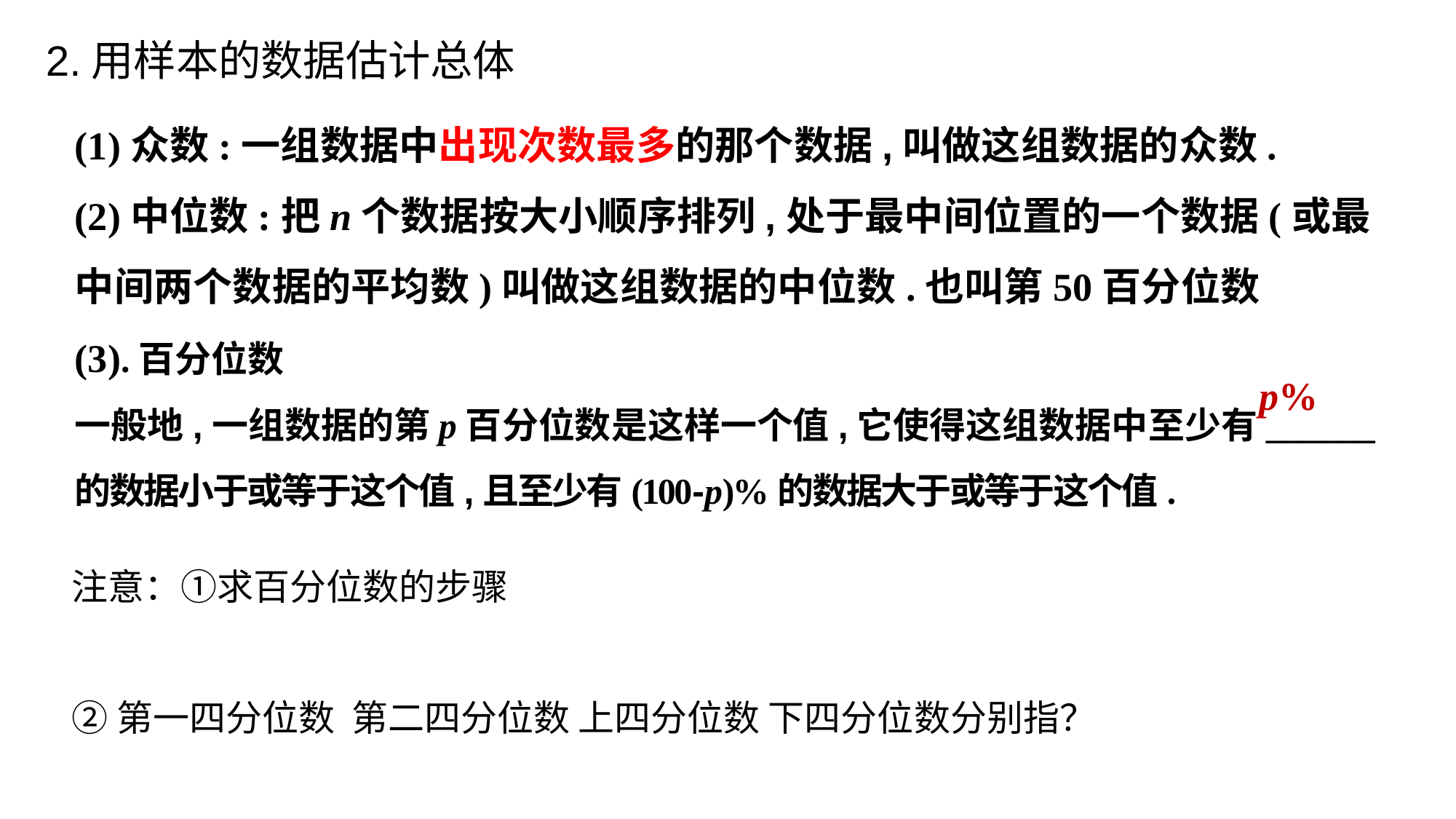

2.用样本的数据估计总体
	(1)众数:一组数据中出现次数最多的那个数据,叫做这组数据的众数.
	(2)中位数:把n个数据按大小顺序排列,处于最中间位置的一个数据(或最中间两个数据的平均数)叫做这组数据的中位数.也叫第50百分位数
	(3).百分位数
	一般地,一组数据的第p百分位数是这样一个值,它使得这组数据中至少有______的数据小于或等于这个值,且至少有(100-p)%的数据大于或等于这个值.

p%
注意：①求百分位数的步骤

②第一四分位数  第二四分位数 上四分位数 下四分位数分别指？